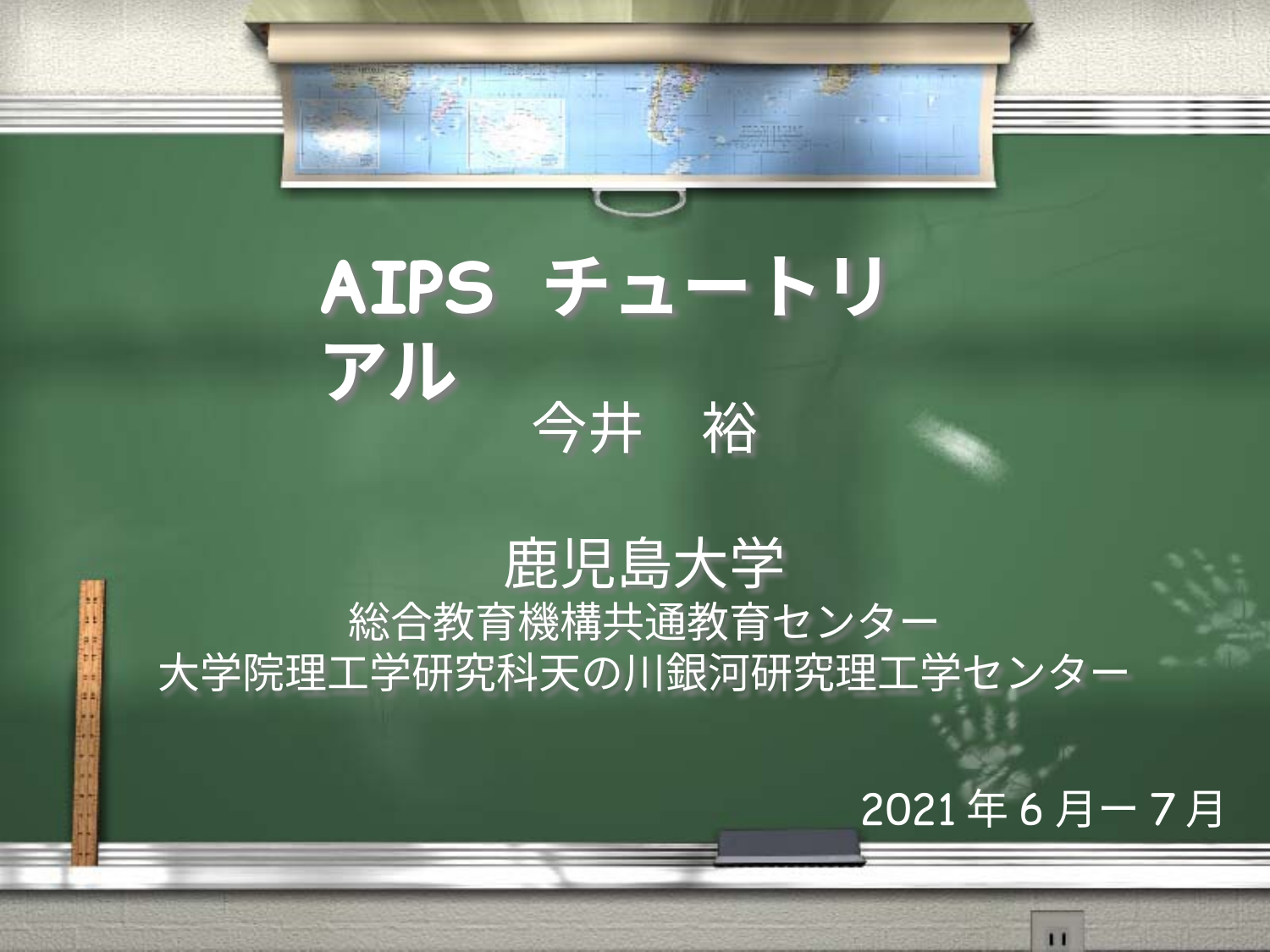

# AIPS チュートリアル
今井　裕

鹿児島大学
総合教育機構共通教育センター
大学院理工学研究科天の川銀河研究理工学センター

2021年6月ー7月